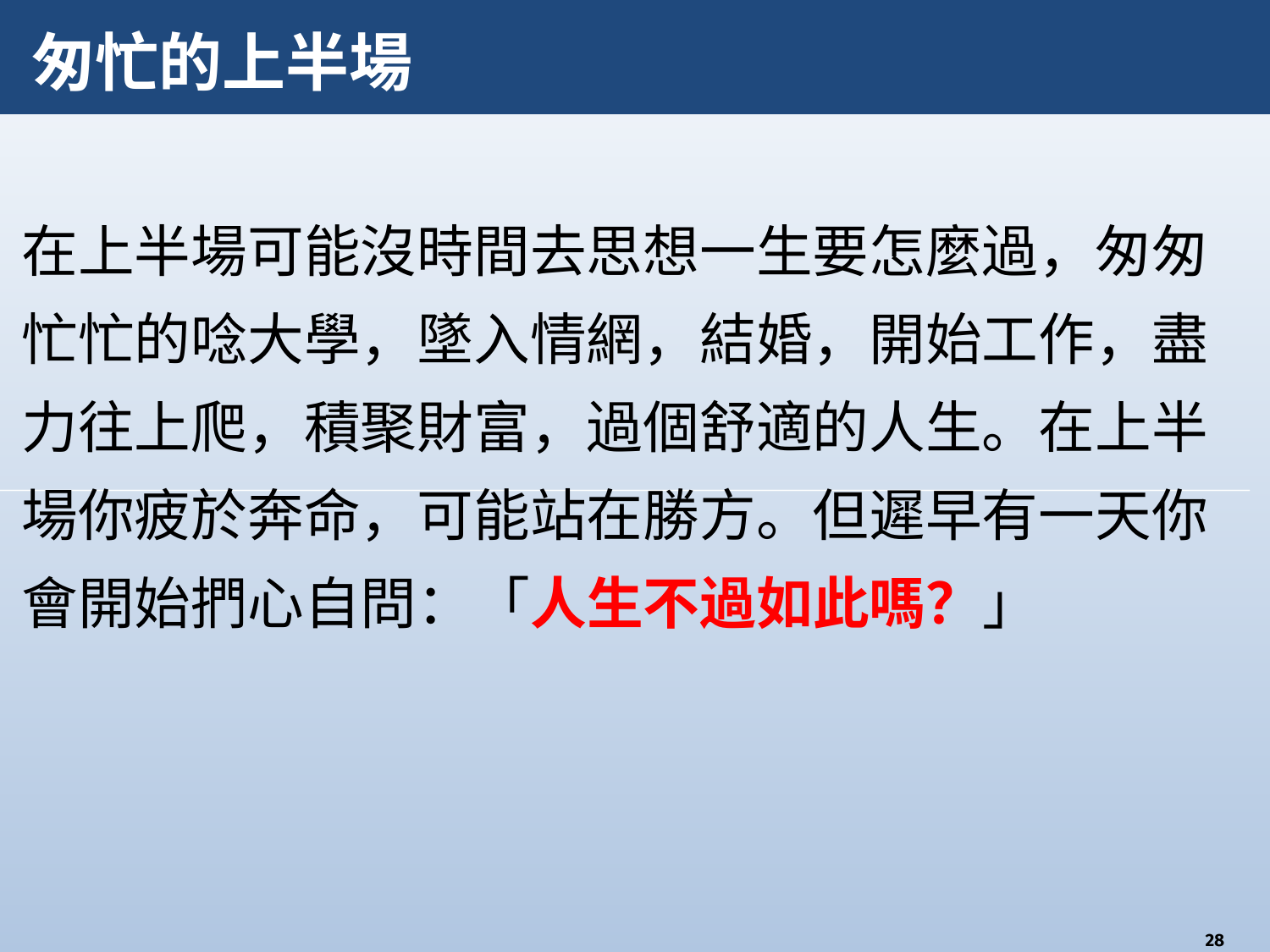

# 匆忙的上半場

在上半場可能沒時間去思想一生要怎麼過，匆匆忙忙的唸大學，墜入情網，結婚，開始工作，盡力往上爬，積聚財富，過個舒適的人生。在上半場你疲於奔命，可能站在勝方。但遲早有一天你會開始捫心自問：「人生不過如此嗎？」